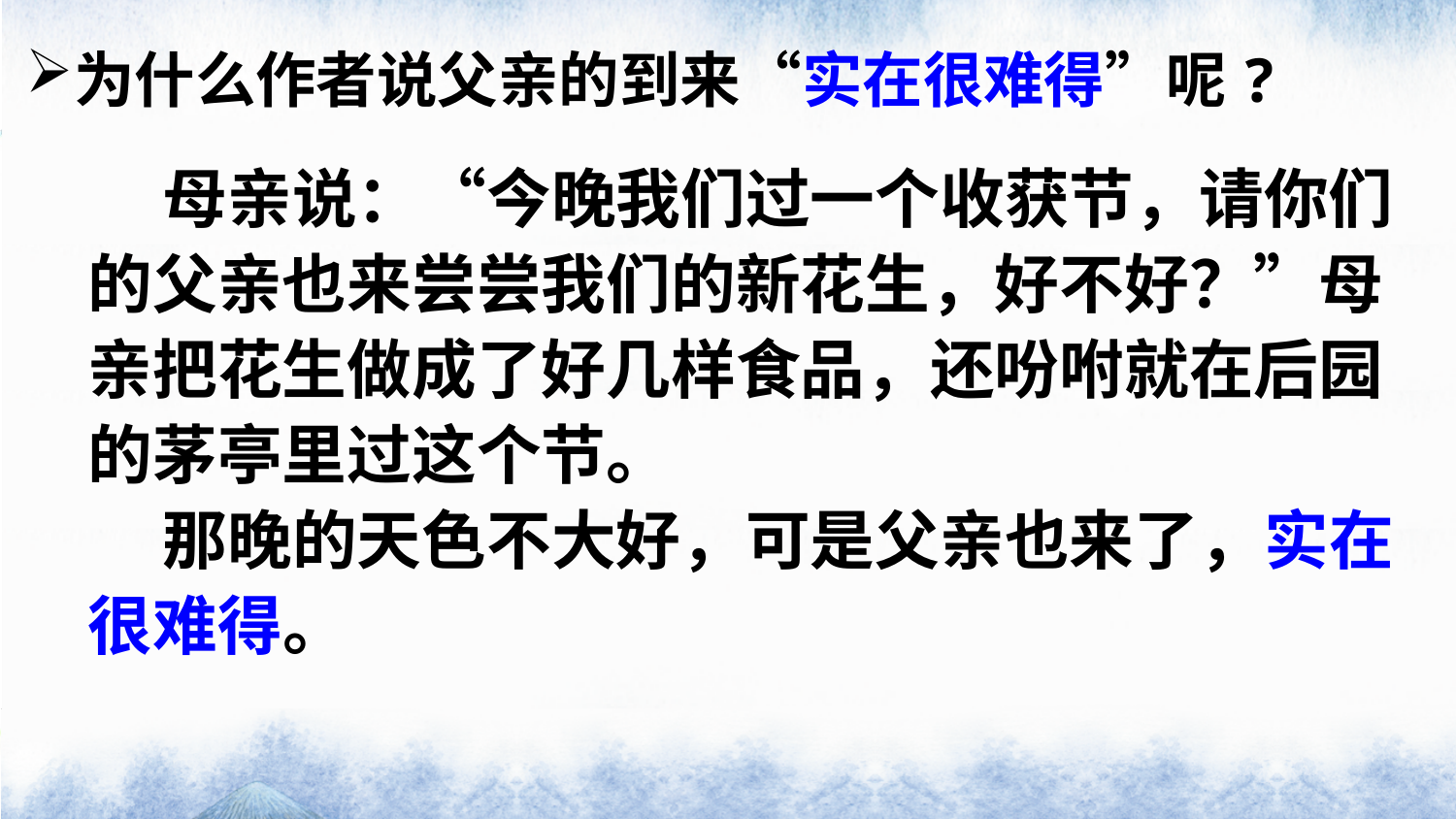

为什么作者说父亲的到来“实在很难得”呢?
    母亲说：“今晚我们过一个收获节，请你们的父亲也来尝尝我们的新花生，好不好？”母亲把花生做成了好几样食品，还吩咐就在后园的茅亭里过这个节。
    那晚的天色不大好，可是父亲也来了，实在很难得。